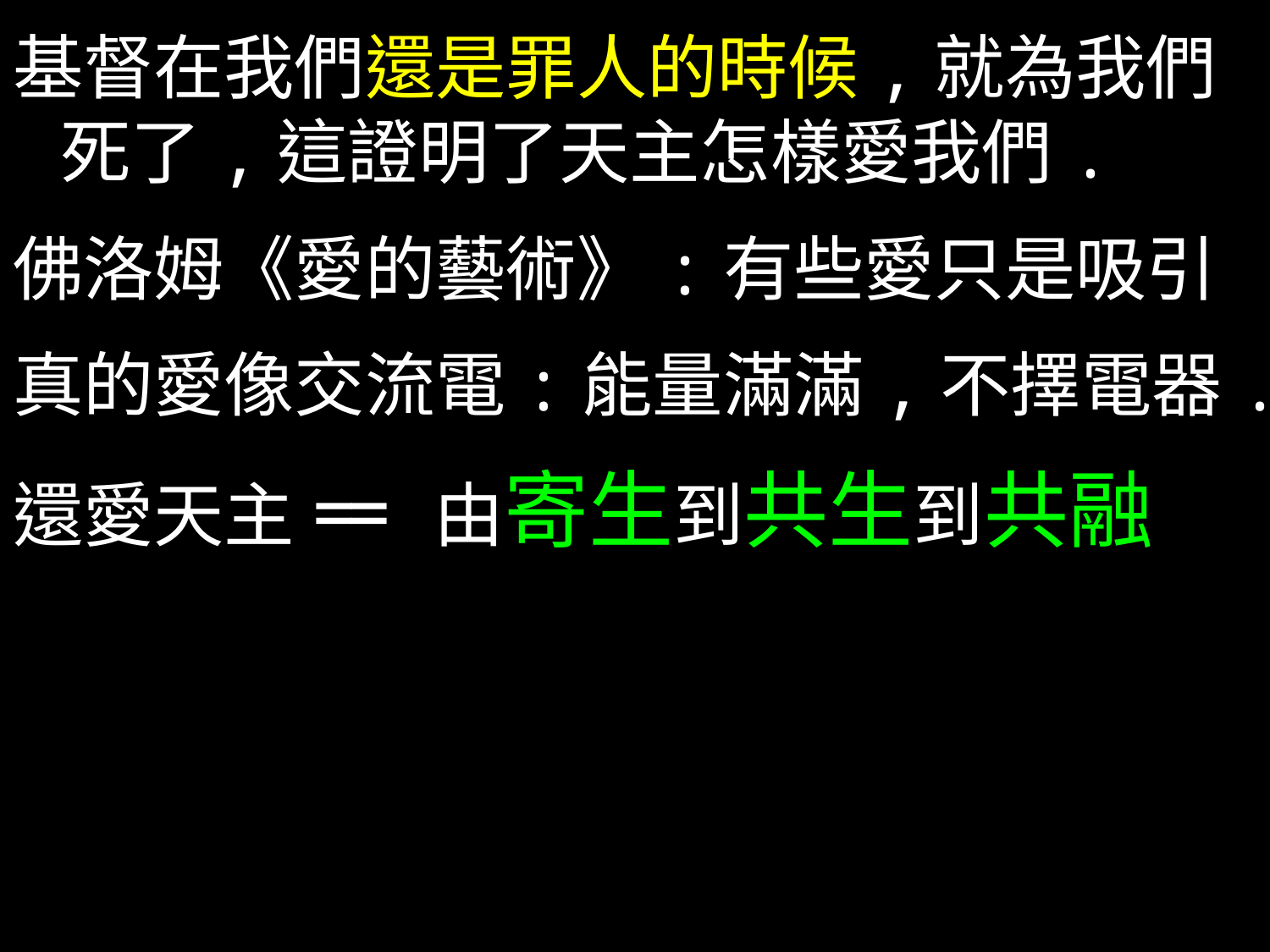

基督在我們還是罪人的時候,就為我們死了,這證明了天主怎樣愛我們.
佛洛姆《愛的藝術》:有些愛只是吸引
真的愛像交流電:能量滿滿,不擇電器.
還愛天主== 由寄生到共生到共融